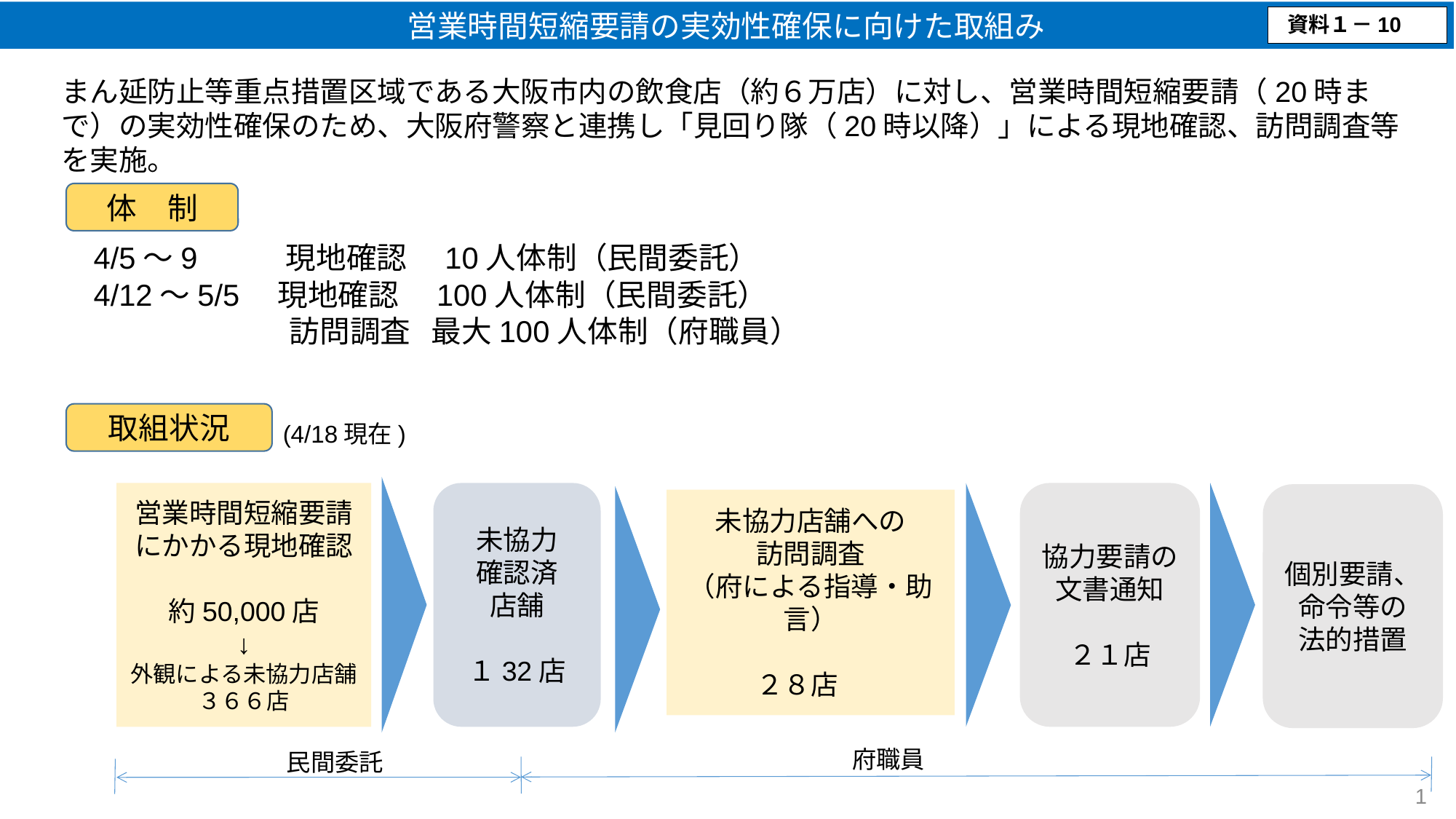

営業時間短縮要請の実効性確保に向けた取組み
資料１－10
まん延防止等重点措置区域である大阪市内の飲食店（約６万店）に対し、営業時間短縮要請（20時まで）の実効性確保のため、大阪府警察と連携し「見回り隊（20時以降）」による現地確認、訪問調査等を実施。
体　制
4/5～9　　   現地確認　10人体制（民間委託）
4/12～5/5　現地確認　100人体制（民間委託）
　　　　　　  訪問調査   最大100人体制（府職員）

取組状況
(4/18現在)

協力要請の文書通知

２１店
未協力
確認済
店舗

１32店
営業時間短縮要請
にかかる現地確認

約50,000店
↓
外観による未協力店舗３６６店
個別要請、
命令等の
法的措置

未協力店舗への
訪問調査
（府による指導・助言）

２８店
府職員
民間委託
1